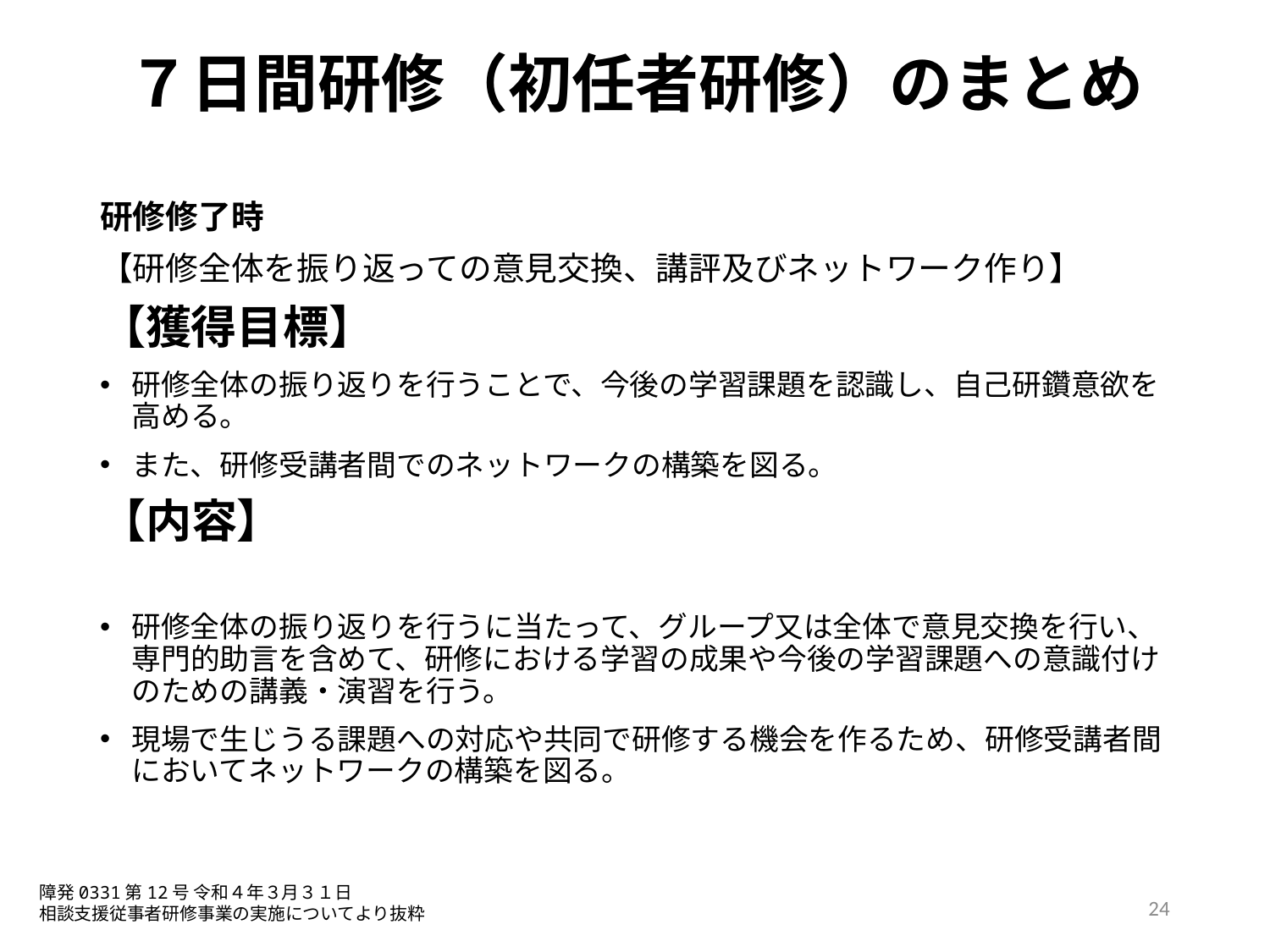

# ７日間研修（初任者研修）のまとめ
研修修了時
【研修全体を振り返っての意見交換、講評及びネットワーク作り】
【獲得目標】
研修全体の振り返りを行うことで、今後の学習課題を認識し、自己研鑽意欲を高める。
また、研修受講者間でのネットワークの構築を図る。
【内容】

研修全体の振り返りを行うに当たって、グループ又は全体で意見交換を行い、専門的助言を含めて、研修における学習の成果や今後の学習課題への意識付けのための講義・演習を行う。
現場で生じうる課題への対応や共同で研修する機会を作るため、研修受講者間においてネットワークの構築を図る。

障発0331第12号 令和４年３月３１日
相談支援従事者研修事業の実施についてより抜粋
24